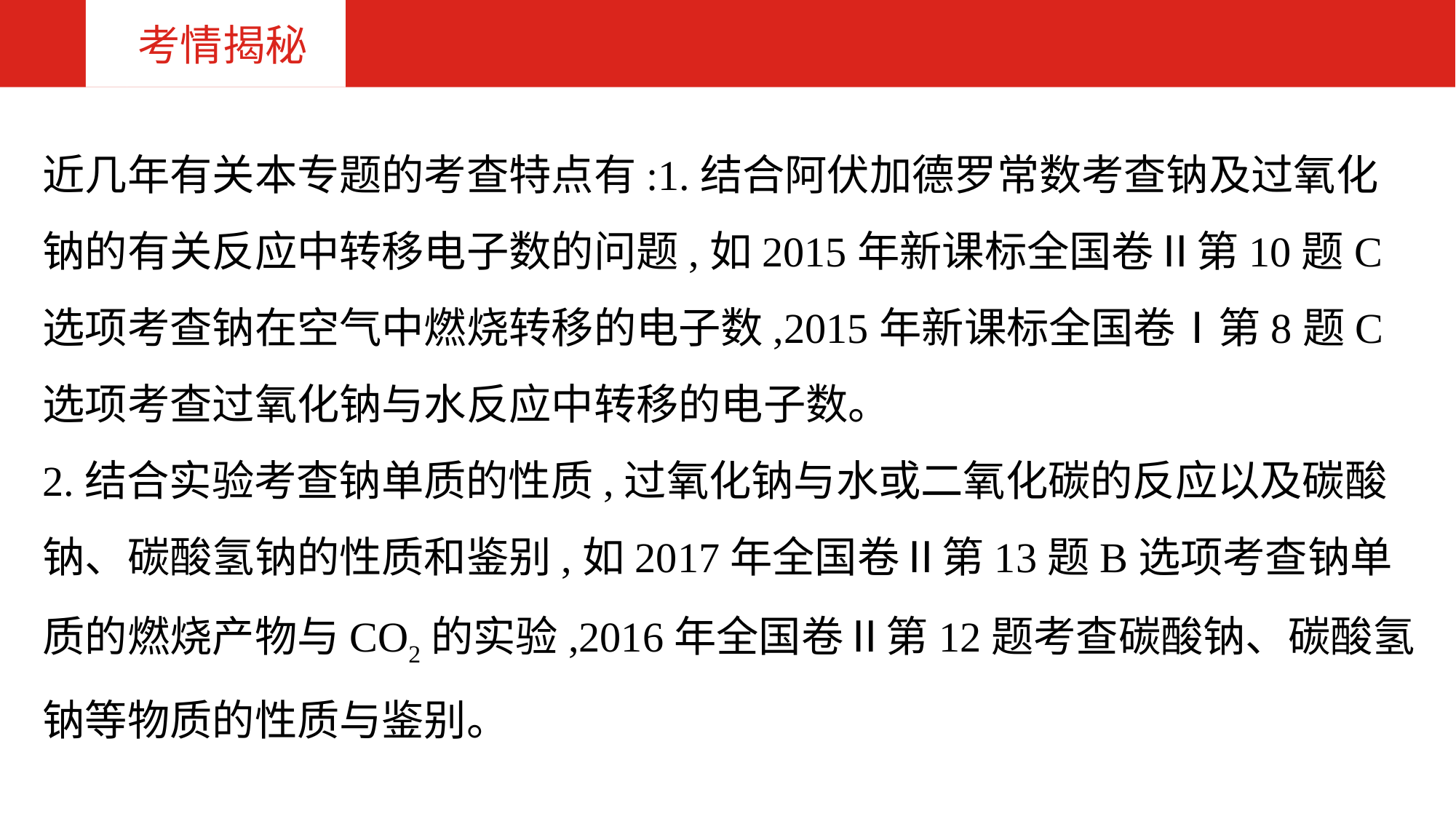

考情揭秘

近几年有关本专题的考查特点有:1.结合阿伏加德罗常数考查钠及过氧化钠的有关反应中转移电子数的问题,如2015年新课标全国卷Ⅱ第10题C选项考查钠在空气中燃烧转移的电子数,2015年新课标全国卷Ⅰ第8题C选项考查过氧化钠与水反应中转移的电子数。
2.结合实验考查钠单质的性质,过氧化钠与水或二氧化碳的反应以及碳酸钠、碳酸氢钠的性质和鉴别,如2017年全国卷Ⅱ第13题B选项考查钠单质的燃烧产物与CO2的实验,2016年全国卷Ⅱ第12题考查碳酸钠、碳酸氢钠等物质的性质与鉴别。